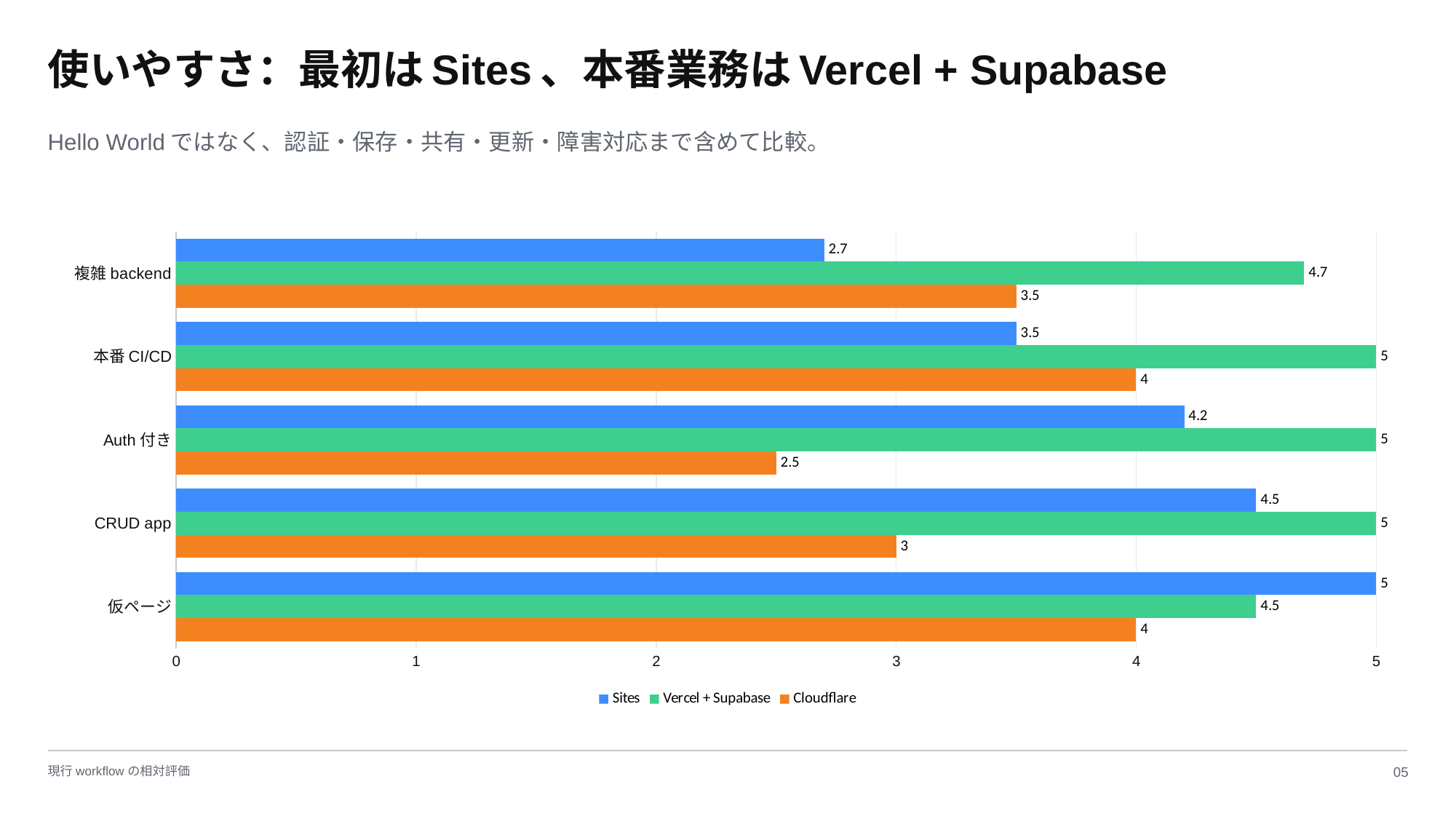

使いやすさ：最初はSites、本番業務はVercel + Supabase
Hello Worldではなく、認証・保存・共有・更新・障害対応まで含めて比較。

### Chart

| Category |  |  |  |
|---|---|---|---|
| 仮ページ | 4.0 | 4.5 | 5.0 |
| CRUD app | 3.0 | 5.0 | 4.5 |
| Auth付き | 2.5 | 5.0 | 4.2 |
| 本番CI/CD | 4.0 | 5.0 | 3.5 |
| 複雑backend | 3.5 | 4.7 | 2.7 |
現行workflowの相対評価
05